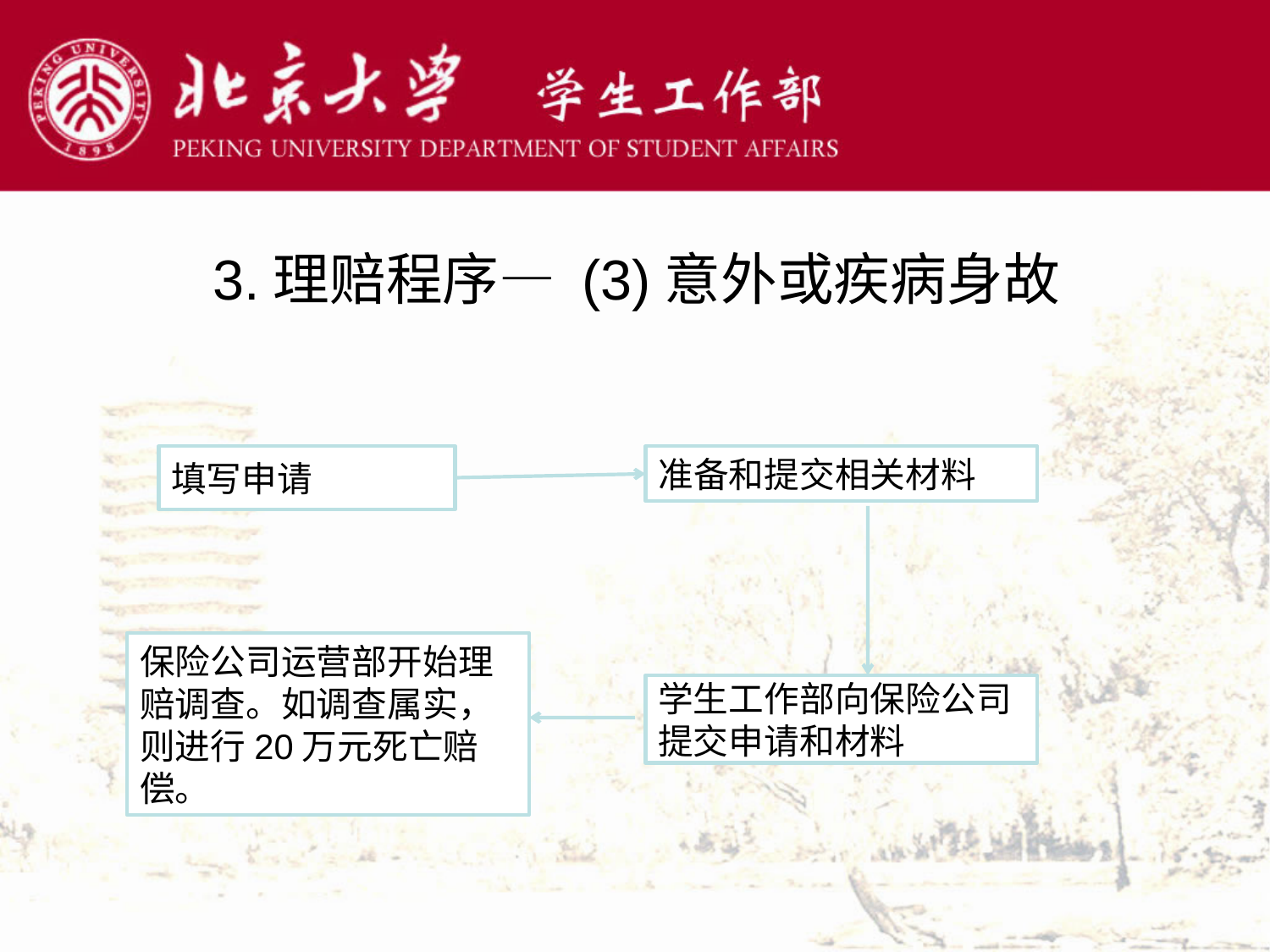

3.理赔程序— (3)意外或疾病身故
填写申请
准备和提交相关材料

保险公司运营部开始理赔调查。如调查属实，则进行20万元死亡赔偿。
学生工作部向保险公司
提交申请和材料